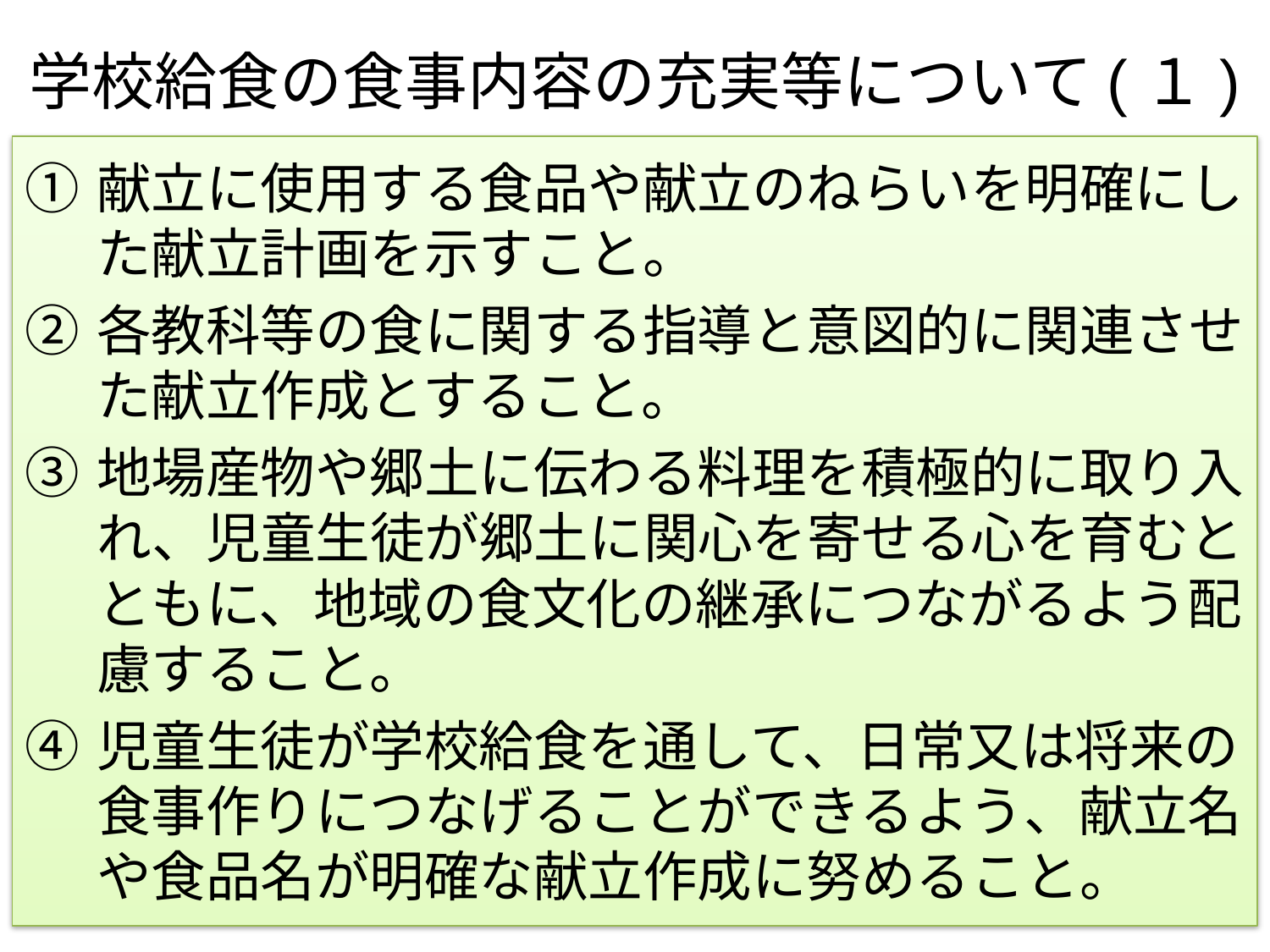

# 学校給食の食事内容の充実等について(１)
献立に使用する食品や献立のねらいを明確にした献立計画を示すこと。
各教科等の食に関する指導と意図的に関連させた献立作成とすること。
地場産物や郷土に伝わる料理を積極的に取り入れ、児童生徒が郷土に関心を寄せる心を育むとともに、地域の食文化の継承につながるよう配慮すること。
児童生徒が学校給食を通して、日常又は将来の食事作りにつなげることができるよう、献立名や食品名が明確な献立作成に努めること。